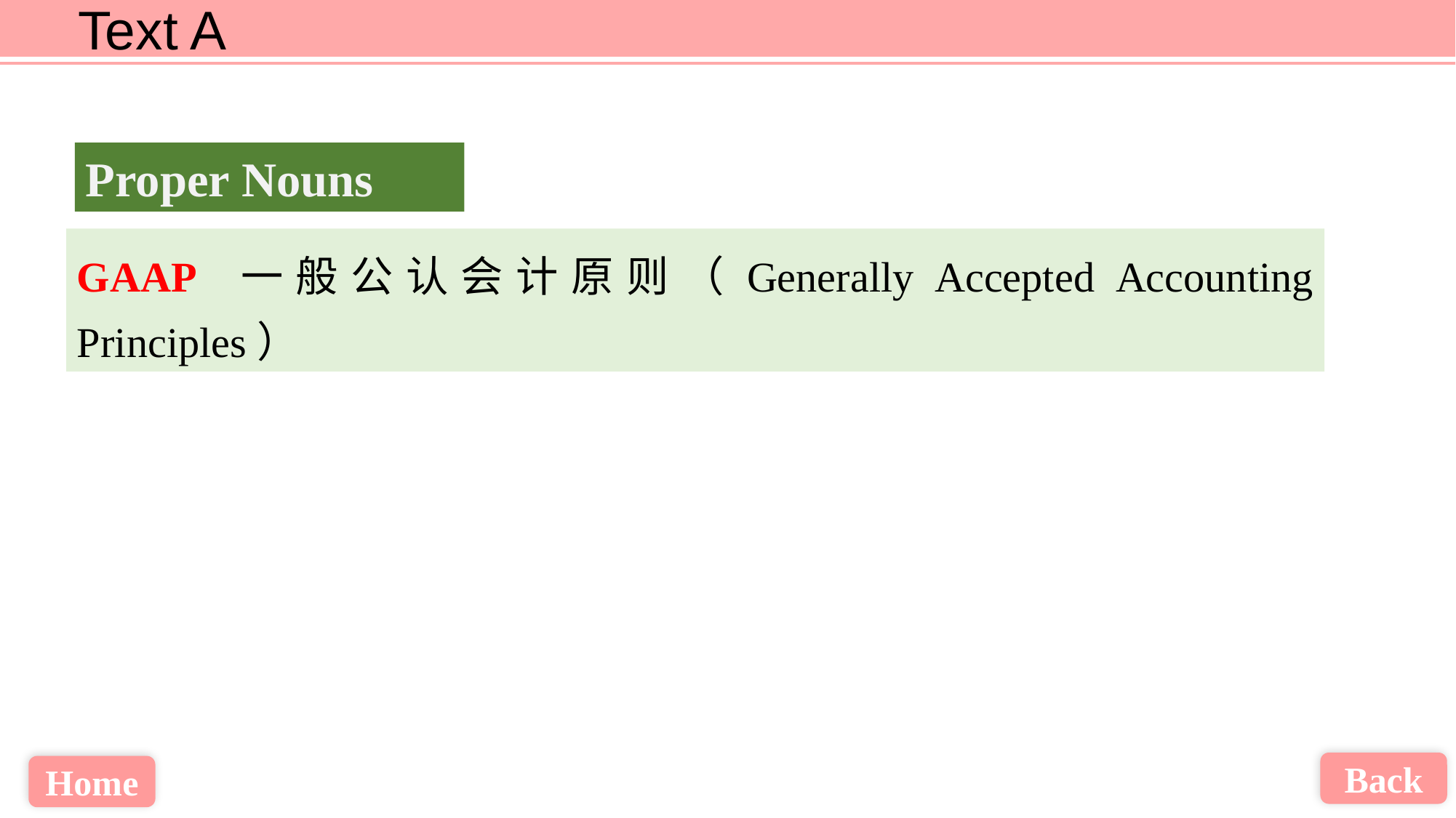

Proper Nouns
GAAP 一般公认会计原则（Generally Accepted Accounting Principles）
Back